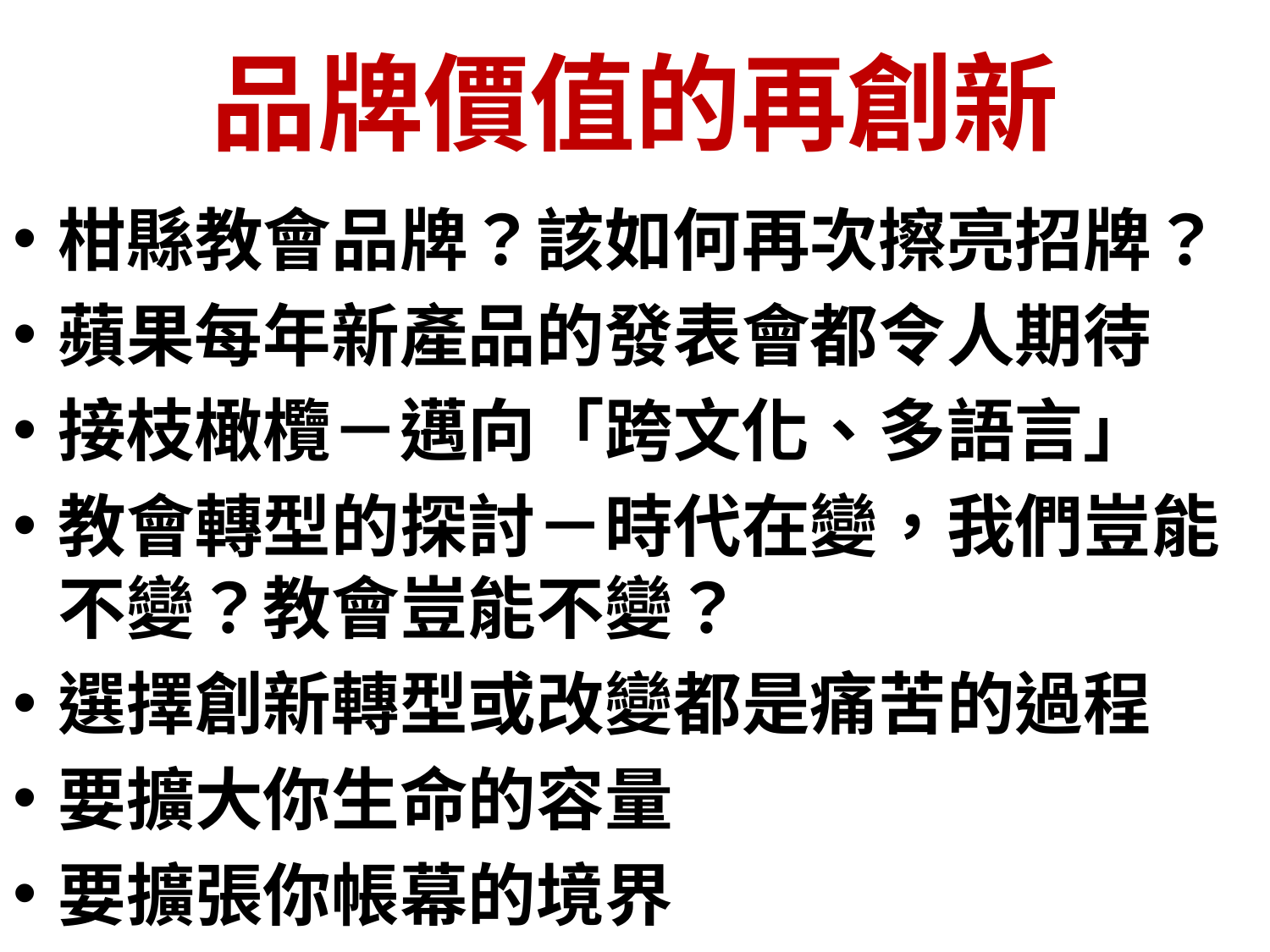

# 品牌價值的再創新
柑縣教會品牌？該如何再次擦亮招牌？
蘋果每年新產品的發表會都令人期待
接枝橄欖－邁向「跨文化、多語言」
教會轉型的探討－時代在變，我們豈能不變？教會豈能不變？
選擇創新轉型或改變都是痛苦的過程
要擴大你生命的容量
要擴張你帳幕的境界